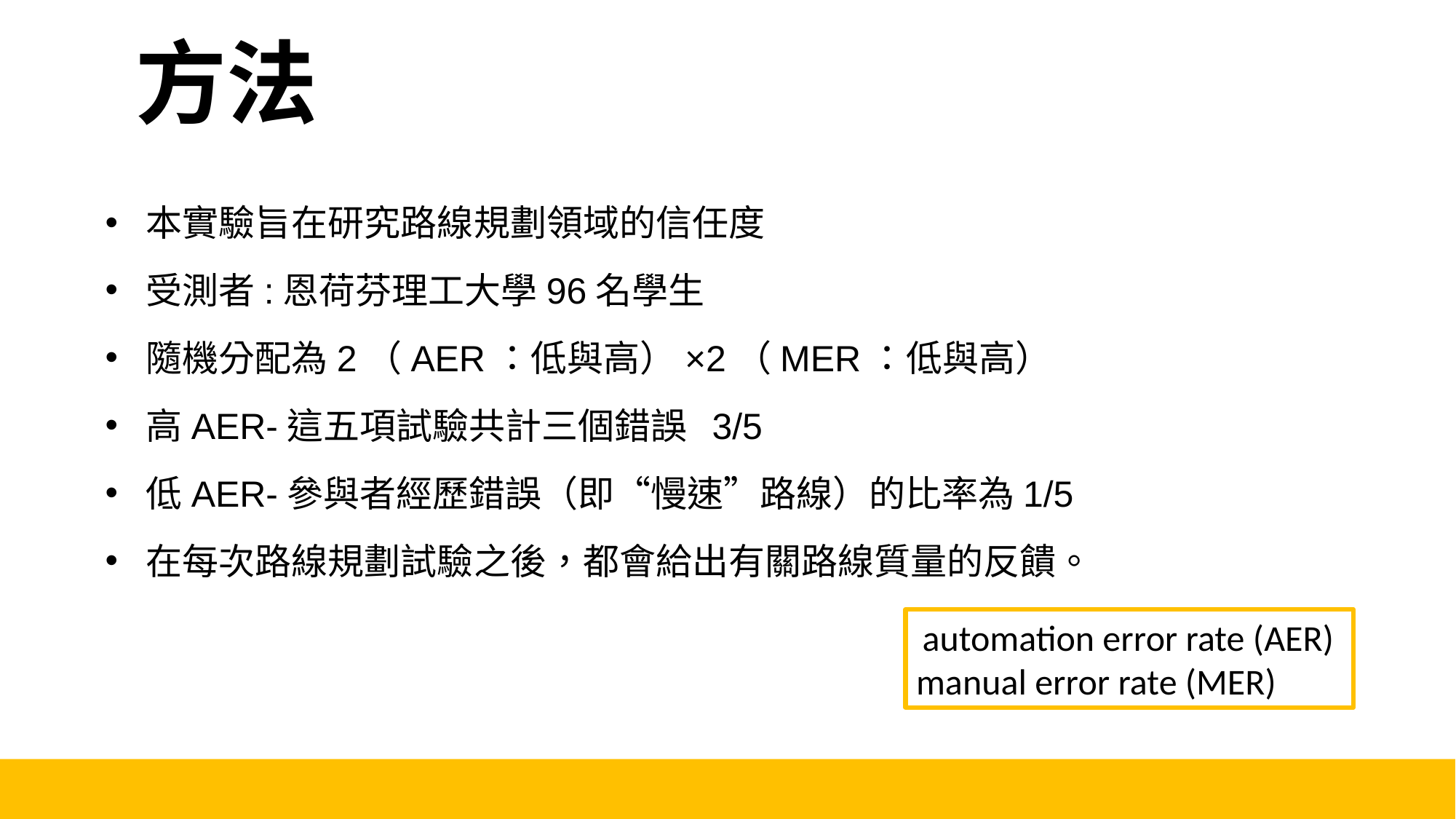

# 方法
本實驗旨在研究路線規劃領域的信任度
受測者:恩荷芬理工大學96名學生
隨機分配為2（AER：低與高）×2（MER：低與高）
高AER-這五項試驗共計三個錯誤  3/5
低AER-參與者經歷錯誤（即“慢速”路線）的比率為1/5
在每次路線規劃試驗之後，都會給出有關路線質量的反饋。
 automation error rate (AER)
manual error rate (MER)

5